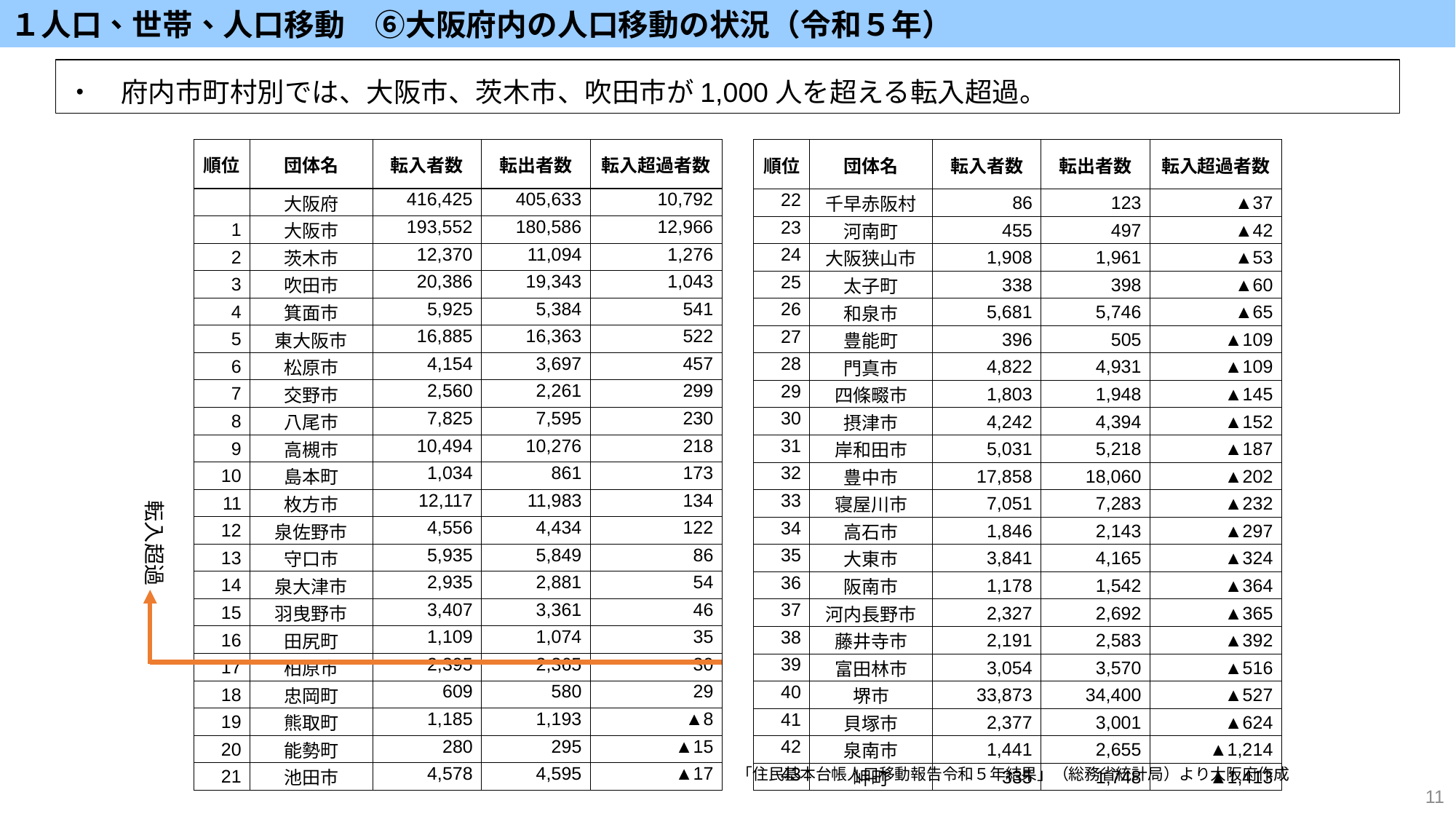

１人口、世帯、人口移動　⑥大阪府内の人口移動の状況（令和５年）
・　府内市町村別では、大阪市、茨木市、吹田市が1,000人を超える転入超過。
| 順位 | 団体名 | 転入者数 | 転出者数 | 転入超過者数 |
| --- | --- | --- | --- | --- |
|  | 大阪府 | 416,425 | 405,633 | 10,792 |
| 1 | 大阪市 | 193,552 | 180,586 | 12,966 |
| 2 | 茨木市 | 12,370 | 11,094 | 1,276 |
| 3 | 吹田市 | 20,386 | 19,343 | 1,043 |
| 4 | 箕面市 | 5,925 | 5,384 | 541 |
| 5 | 東大阪市 | 16,885 | 16,363 | 522 |
| 6 | 松原市 | 4,154 | 3,697 | 457 |
| 7 | 交野市 | 2,560 | 2,261 | 299 |
| 8 | 八尾市 | 7,825 | 7,595 | 230 |
| 9 | 高槻市 | 10,494 | 10,276 | 218 |
| 10 | 島本町 | 1,034 | 861 | 173 |
| 11 | 枚方市 | 12,117 | 11,983 | 134 |
| 12 | 泉佐野市 | 4,556 | 4,434 | 122 |
| 13 | 守口市 | 5,935 | 5,849 | 86 |
| 14 | 泉大津市 | 2,935 | 2,881 | 54 |
| 15 | 羽曳野市 | 3,407 | 3,361 | 46 |
| 16 | 田尻町 | 1,109 | 1,074 | 35 |
| 17 | 柏原市 | 2,395 | 2,365 | 30 |
| 18 | 忠岡町 | 609 | 580 | 29 |
| 19 | 熊取町 | 1,185 | 1,193 | ▲8 |
| 20 | 能勢町 | 280 | 295 | ▲15 |
| 21 | 池田市 | 4,578 | 4,595 | ▲17 |
| 順位 | 団体名 | 転入者数 | 転出者数 | 転入超過者数 |
| --- | --- | --- | --- | --- |
| 22 | 千早赤阪村 | 86 | 123 | ▲37 |
| 23 | 河南町 | 455 | 497 | ▲42 |
| 24 | 大阪狭山市 | 1,908 | 1,961 | ▲53 |
| 25 | 太子町 | 338 | 398 | ▲60 |
| 26 | 和泉市 | 5,681 | 5,746 | ▲65 |
| 27 | 豊能町 | 396 | 505 | ▲109 |
| 28 | 門真市 | 4,822 | 4,931 | ▲109 |
| 29 | 四條畷市 | 1,803 | 1,948 | ▲145 |
| 30 | 摂津市 | 4,242 | 4,394 | ▲152 |
| 31 | 岸和田市 | 5,031 | 5,218 | ▲187 |
| 32 | 豊中市 | 17,858 | 18,060 | ▲202 |
| 33 | 寝屋川市 | 7,051 | 7,283 | ▲232 |
| 34 | 高石市 | 1,846 | 2,143 | ▲297 |
| 35 | 大東市 | 3,841 | 4,165 | ▲324 |
| 36 | 阪南市 | 1,178 | 1,542 | ▲364 |
| 37 | 河内長野市 | 2,327 | 2,692 | ▲365 |
| 38 | 藤井寺市 | 2,191 | 2,583 | ▲392 |
| 39 | 富田林市 | 3,054 | 3,570 | ▲516 |
| 40 | 堺市 | 33,873 | 34,400 | ▲527 |
| 41 | 貝塚市 | 2,377 | 3,001 | ▲624 |
| 42 | 泉南市 | 1,441 | 2,655 | ▲1,214 |
| 43 | 岬町 | 335 | 1,748 | ▲1,413 |
転入超過
「住民基本台帳人口移動報告令和５年結果」（総務省統計局）より大阪府作成
11